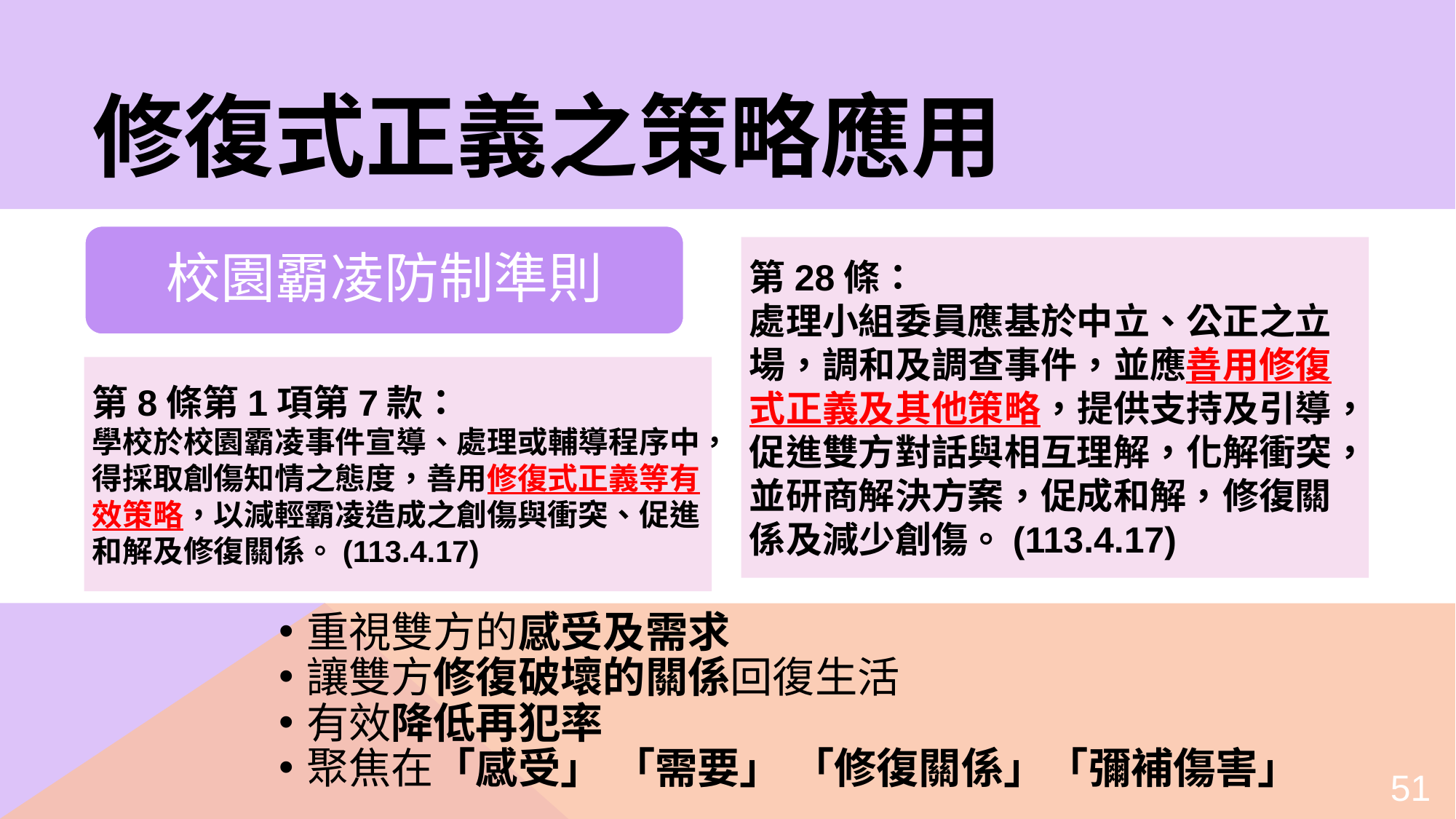

# 修復式正義之策略應用

校園霸凌防制準則
第28條：
處理小組委員應基於中立、公正之立場，調和及調查事件，並應善用修復式正義及其他策略，提供支持及引導，促進雙方對話與相互理解，化解衝突，並研商解決方案，促成和解，修復關係及減少創傷。(113.4.17)
第8條第1項第7款：
學校於校園霸凌事件宣導、處理或輔導程序中，得採取創傷知情之態度，善用修復式正義等有效策略，以減輕霸凌造成之創傷與衝突、促進和解及修復關係。(113.4.17)
重視雙方的感受及需求
讓雙方修復破壞的關係回復生活
有效降低再犯率
聚焦在「感受」 「需要」 「修復關係」「彌補傷害」

51